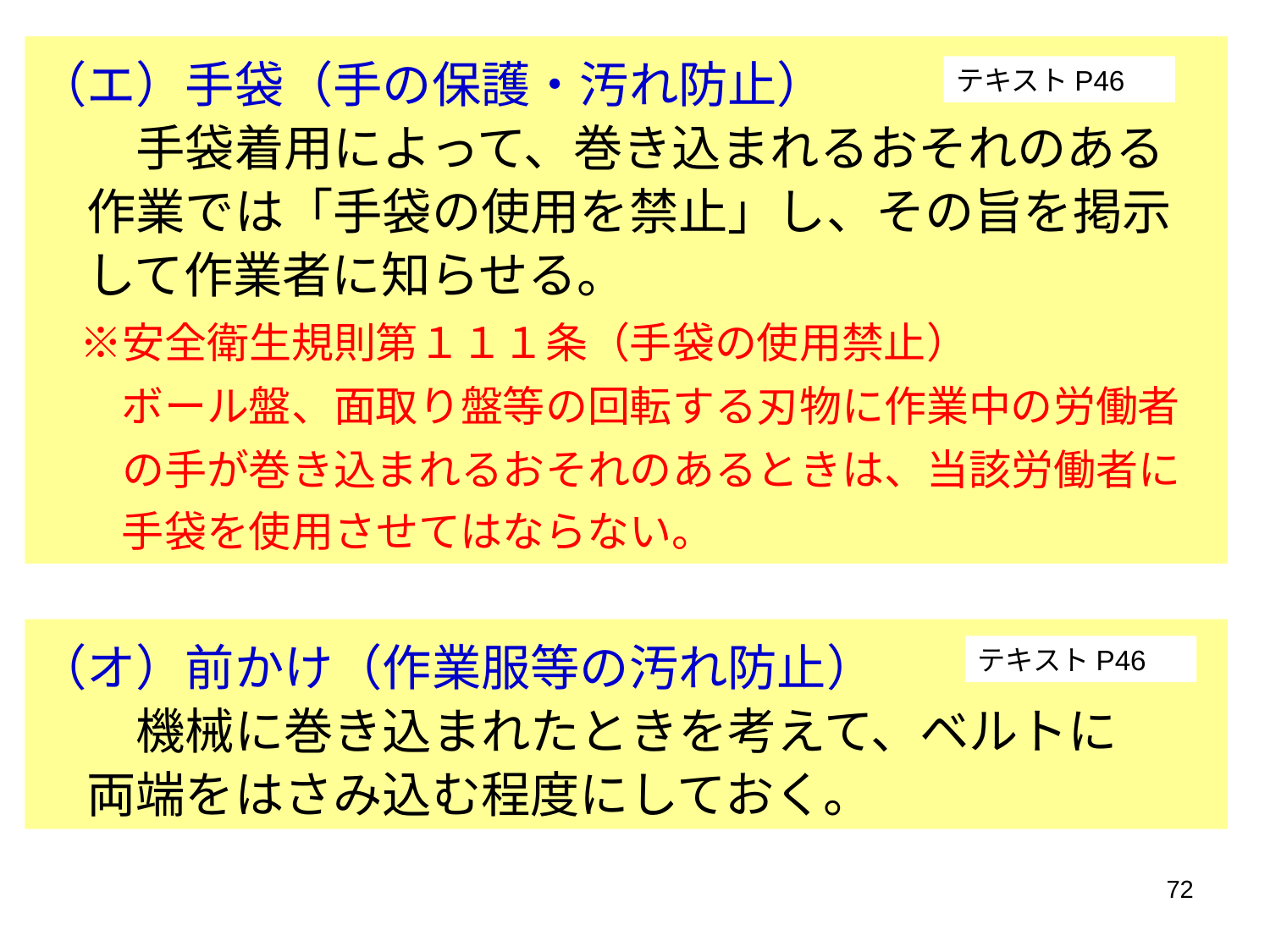

（エ）手袋（手の保護・汚れ防止）
　　手袋着用によって、巻き込まれるおそれのある
　作業では「手袋の使用を禁止」し、その旨を掲示
　して作業者に知らせる。
　※安全衛生規則第１１１条（手袋の使用禁止）
　　ボール盤、面取り盤等の回転する刃物に作業中の労働者
　　の手が巻き込まれるおそれのあるときは、当該労働者に
　　手袋を使用させてはならない。
テキストP46
（オ）前かけ（作業服等の汚れ防止）
　　機械に巻き込まれたときを考えて、ベルトに
　両端をはさみ込む程度にしておく。
テキストP46
72